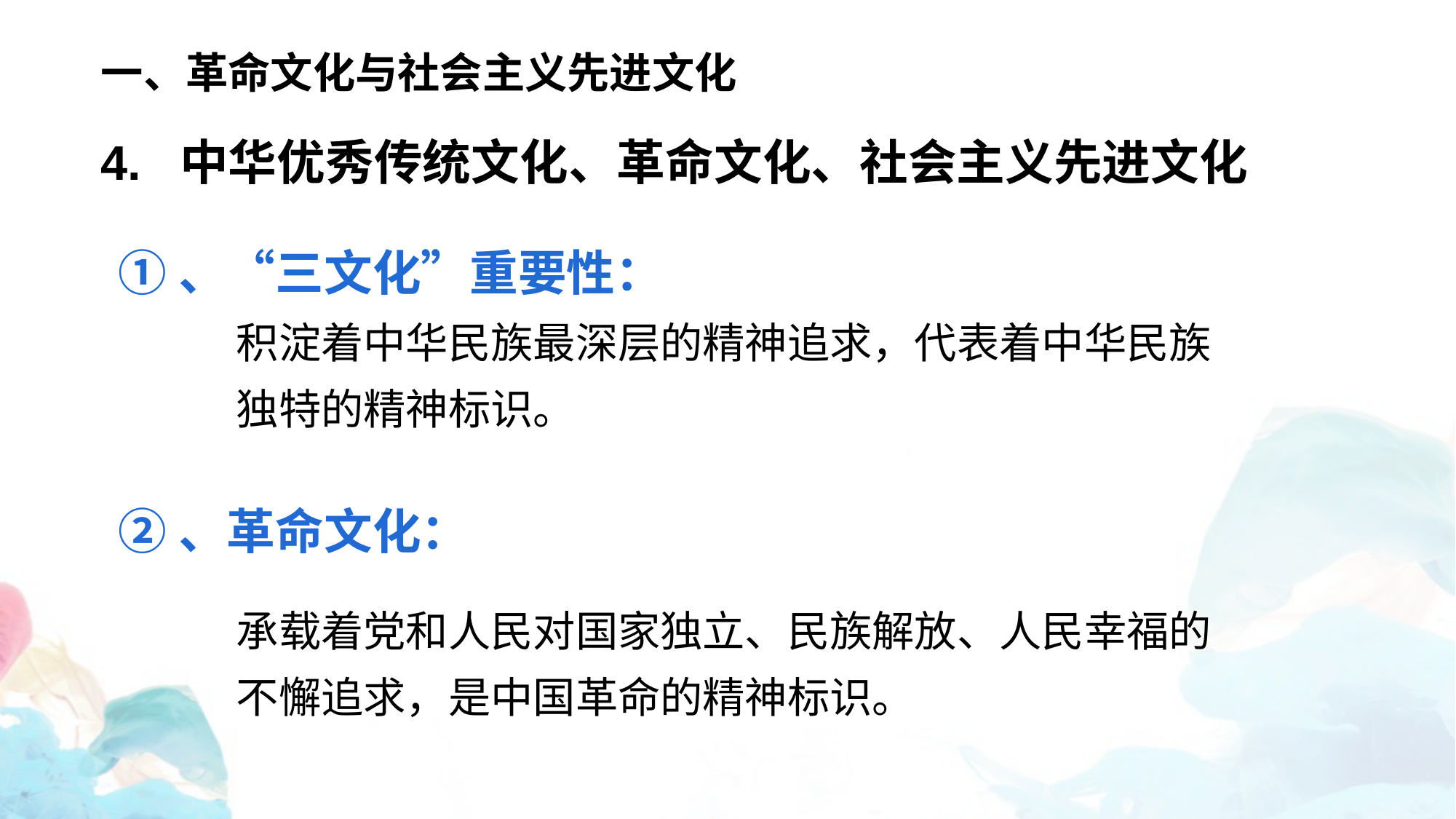

一、革命文化与社会主义先进文化
4.  中华优秀传统文化、革命文化、社会主义先进文化
①、“三文化”重要性：
积淀着中华民族最深层的精神追求，代表着中华民族独特的精神标识。
②、革命文化：
承载着党和人民对国家独立、民族解放、人民幸福的不懈追求，是中国革命的精神标识。